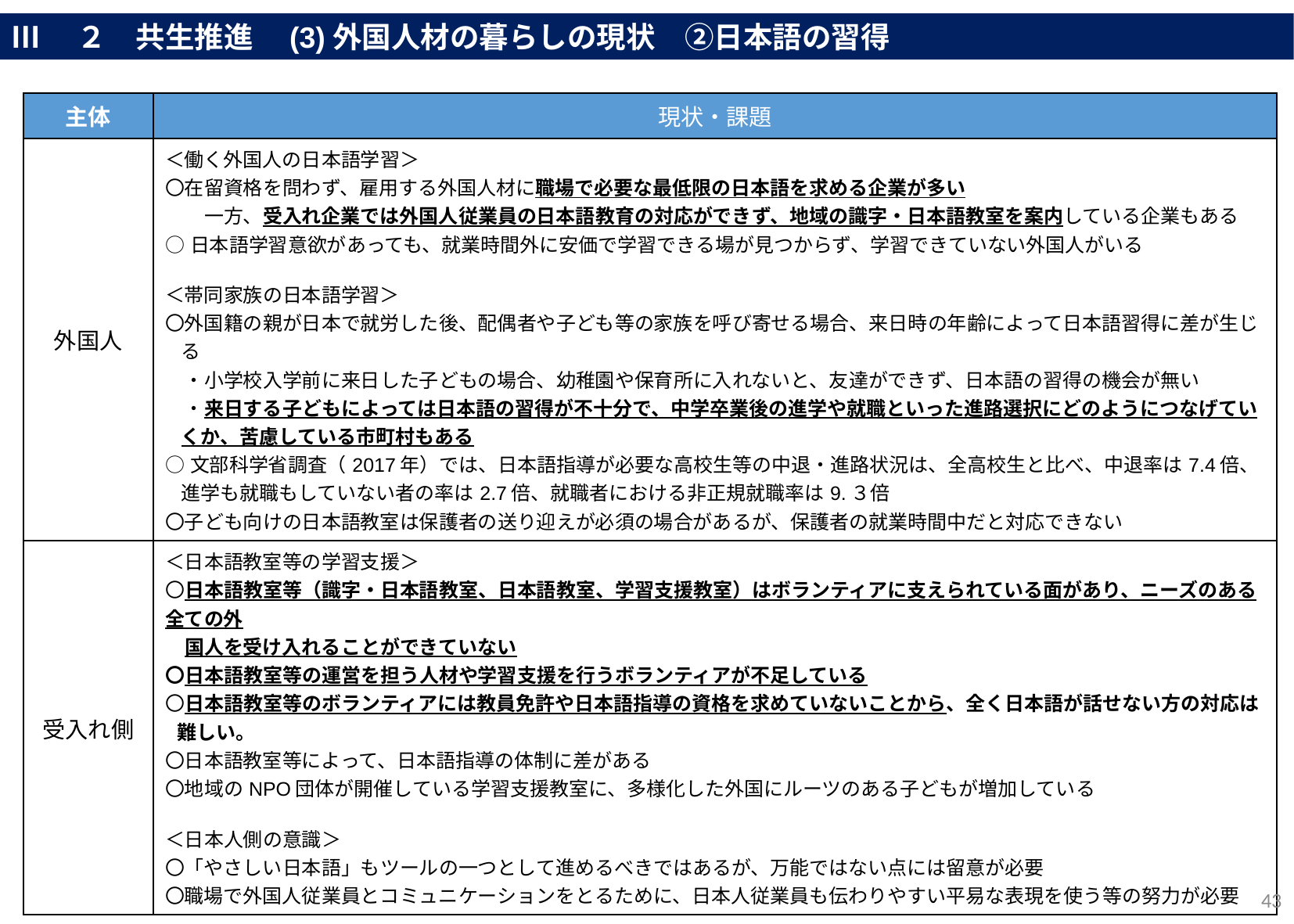

Ⅲ　２　共生推進　(3)外国人材の暮らしの現状　②日本語の習得
| 主体 | 現状・課題 |
| --- | --- |
| 外国人 | ＜働く外国人の日本語学習＞ 〇在留資格を問わず、雇用する外国人材に職場で必要な最低限の日本語を求める企業が多い 　　一方、受入れ企業では外国人従業員の日本語教育の対応ができず、地域の識字・日本語教室を案内している企業もある ○日本語学習意欲があっても、就業時間外に安価で学習できる場が見つからず、学習できていない外国人がいる ＜帯同家族の日本語学習＞ 〇外国籍の親が日本で就労した後、配偶者や子ども等の家族を呼び寄せる場合、来日時の年齢によって日本語習得に差が生じる 　・小学校入学前に来日した子どもの場合、幼稚園や保育所に入れないと、友達ができず、日本語の習得の機会が無い 　・来日する子どもによっては日本語の習得が不十分で、中学卒業後の進学や就職といった進路選択にどのようにつなげていくか、苦慮している市町村もある ○文部科学省調査（2017年）では、日本語指導が必要な高校生等の中退・進路状況は、全高校生と比べ、中退率は7.4倍、進学も就職もしていない者の率は2.7倍、就職者における非正規就職率は9.３倍 〇子ども向けの日本語教室は保護者の送り迎えが必須の場合があるが、保護者の就業時間中だと対応できない |
| 受入れ側 | ＜日本語教室等の学習支援＞ 〇日本語教室等（識字・日本語教室、日本語教室、学習支援教室）はボランティアに支えられている面があり、ニーズのある全ての外 　国人を受け入れることができていない 〇日本語教室等の運営を担う人材や学習支援を行うボランティアが不足している 〇日本語教室等のボランティアには教員免許や日本語指導の資格を求めていないことから、全く日本語が話せない方の対応は難しい。 〇日本語教室等によって、日本語指導の体制に差がある 〇地域のNPO団体が開催している学習支援教室に、多様化した外国にルーツのある子どもが増加している ＜日本人側の意識＞ 〇「やさしい日本語」もツールの一つとして進めるべきではあるが、万能ではない点には留意が必要 〇職場で外国人従業員とコミュニケーションをとるために、日本人従業員も伝わりやすい平易な表現を使う等の努力が必要 |
43